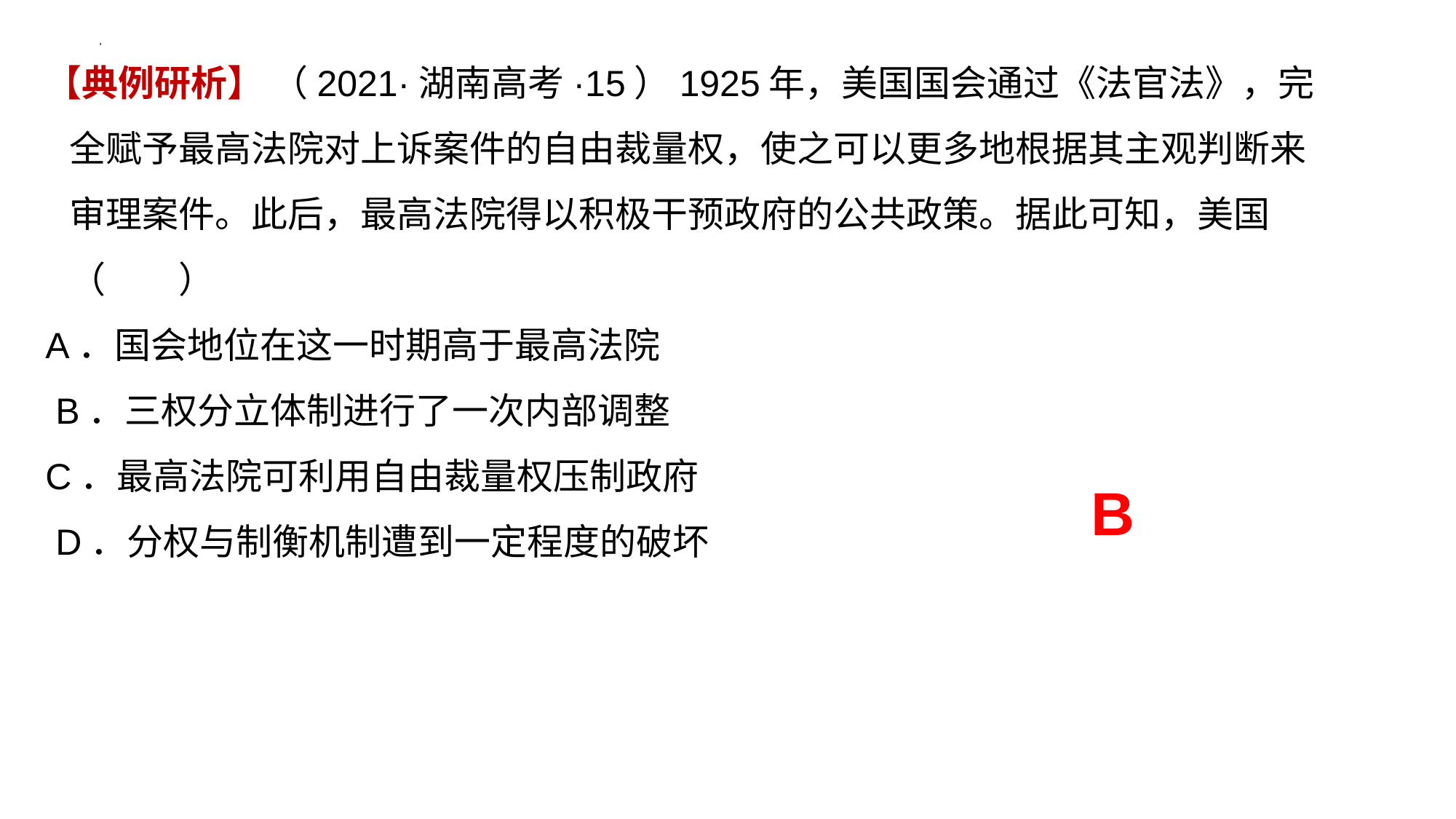

【典例研析】 （2021·湖南高考·15）1925年，美国国会通过《法官法》，完全赋予最高法院对上诉案件的自由裁量权，使之可以更多地根据其主观判断来审理案件。此后，最高法院得以积极干预政府的公共政策。据此可知，美国（　　）
A．国会地位在这一时期高于最高法院
 B．三权分立体制进行了一次内部调整
C．最高法院可利用自由裁量权压制政府
 D．分权与制衡机制遭到一定程度的破坏

B